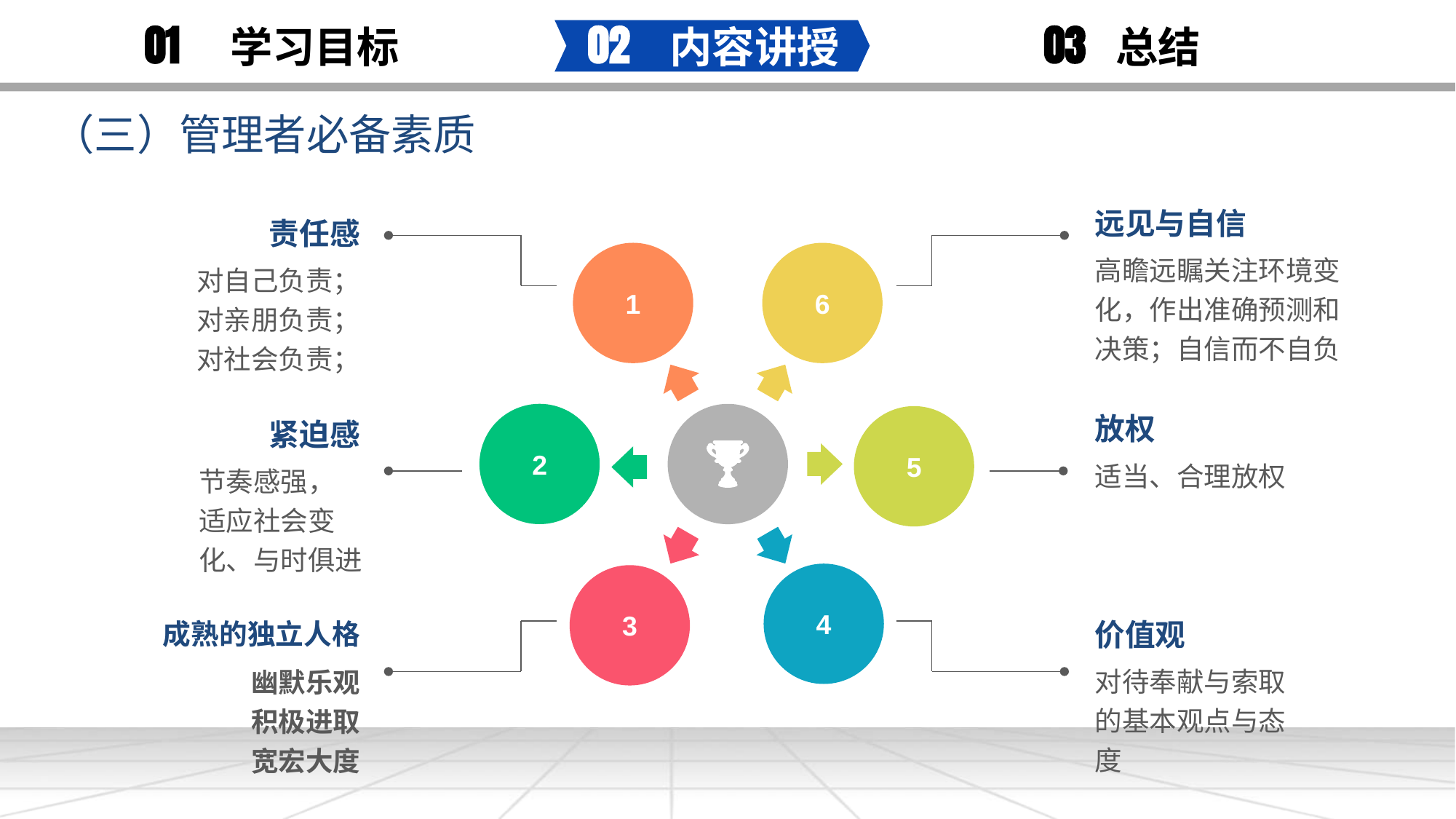

02   内容讲授
03  总结
01    学习目标

（三）管理者必备素质
添加
标题
远见与自信
责任感
高瞻远瞩关注环境变化，作出准确预测和决策；自信而不自负
1
6
对自己负责；
对亲朋负责；
对社会负责；

2

放权
5
紧迫感

适当、合理放权

节奏感强，
适应社会变化、与时俱进

4
3
价值观
成熟的独立人格
对待奉献与索取的基本观点与态度
幽默乐观
积极进取
宽宏大度